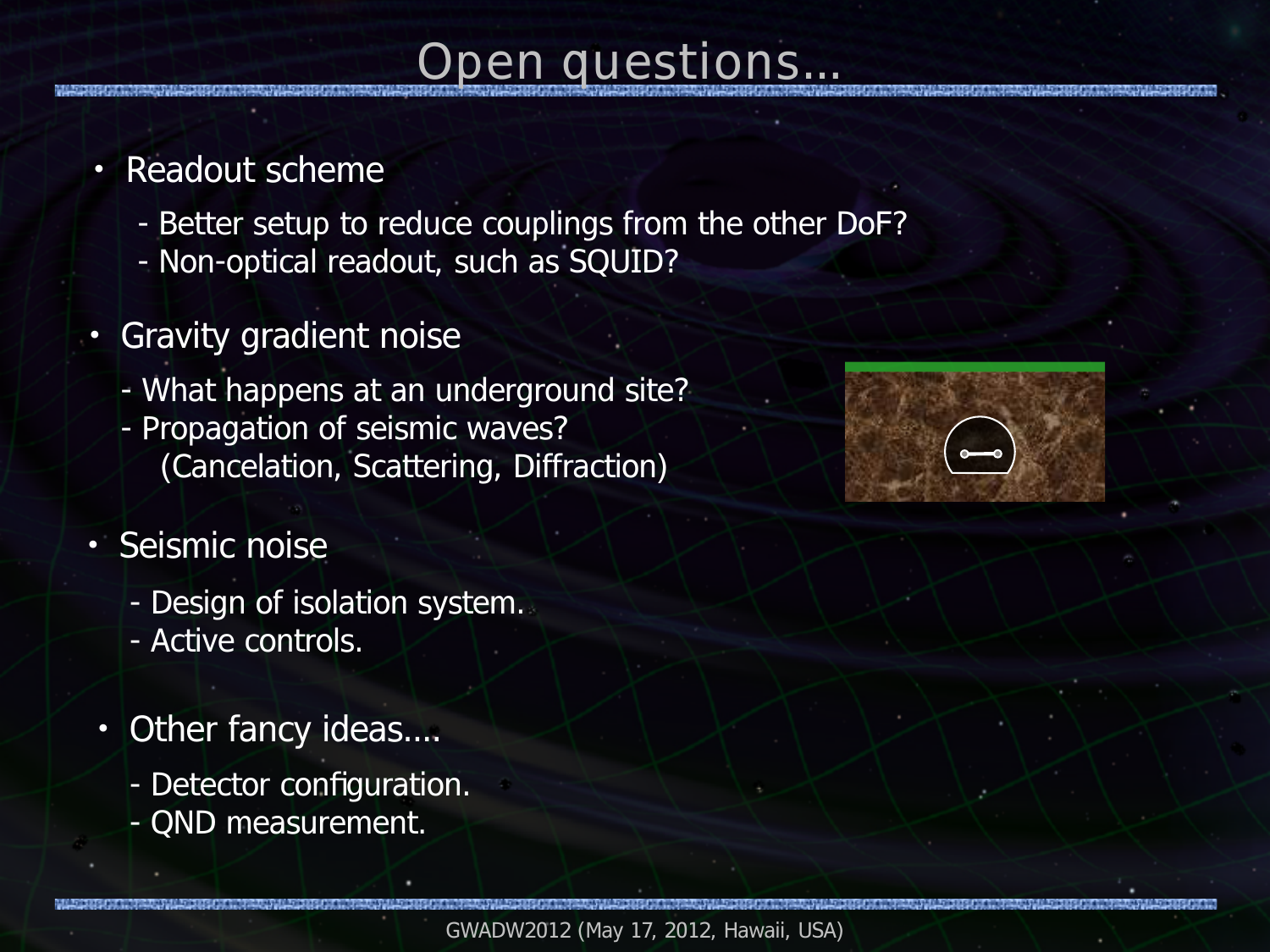

# Open questions…
・Readout scheme
- Better setup to reduce couplings from the other DoF?
- Non-optical readout, such as SQUID?
・Gravity gradient noise

- What happens at an underground site?
- Propagation of seismic waves?
    (Cancelation, Scattering, Diffraction)

・Seismic noise
- Design of isolation system.
- Active controls.
・Other fancy ideas….
- Detector configuration.
- QND measurement.

GWADW2012 (May 17, 2012, Hawaii, USA)